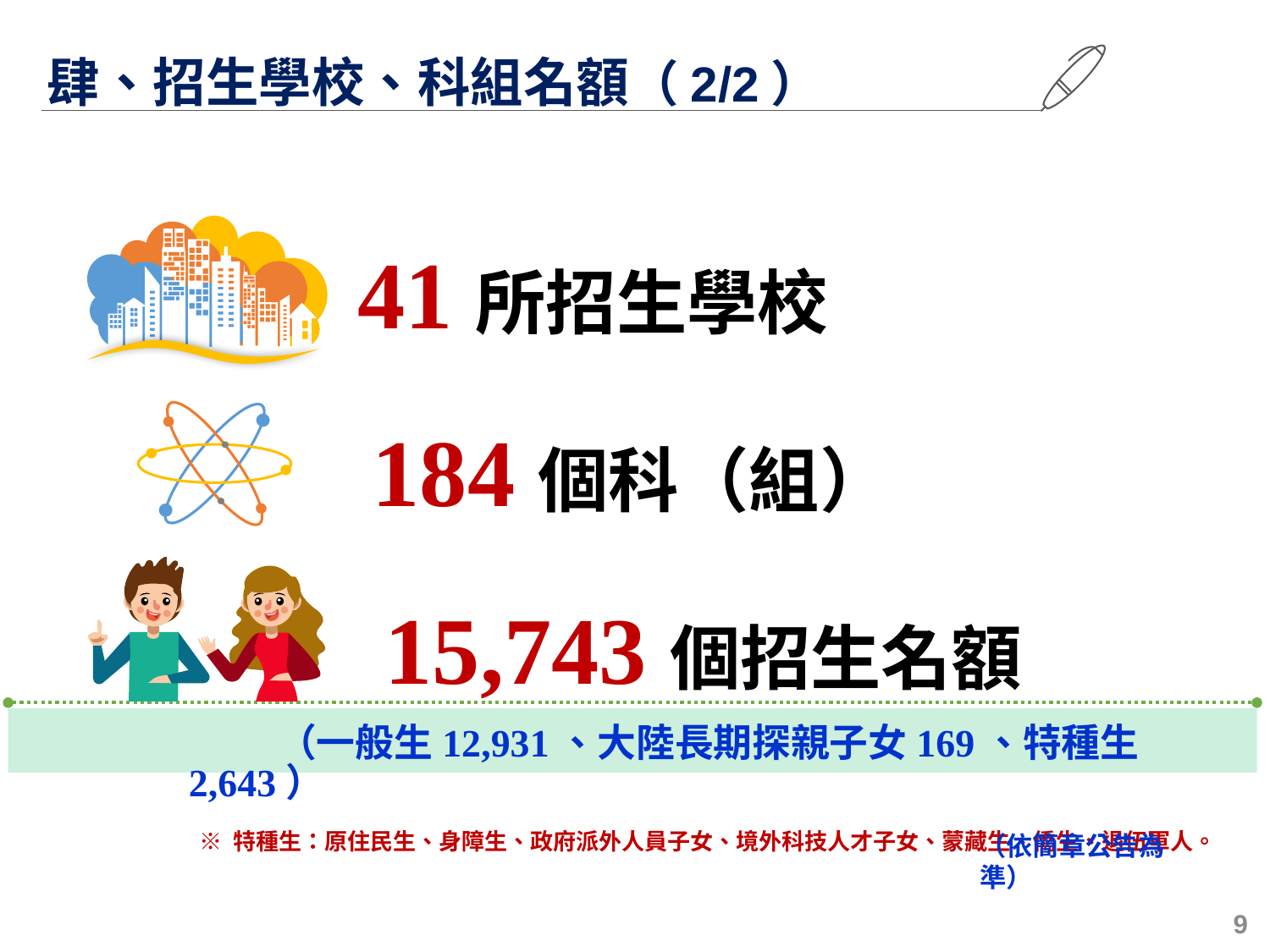

肆、招生學校、科組名額（2/2）

   41所招生學校
      184個科（組）
　15,743個招生名額
         （一般生12,931、大陸長期探親子女169、特種生2,643）
  ※ 特種生：原住民生、身障生、政府派外人員子女、境外科技人才子女、蒙藏生、僑生、退伍軍人。

（依簡章公告為準）
9